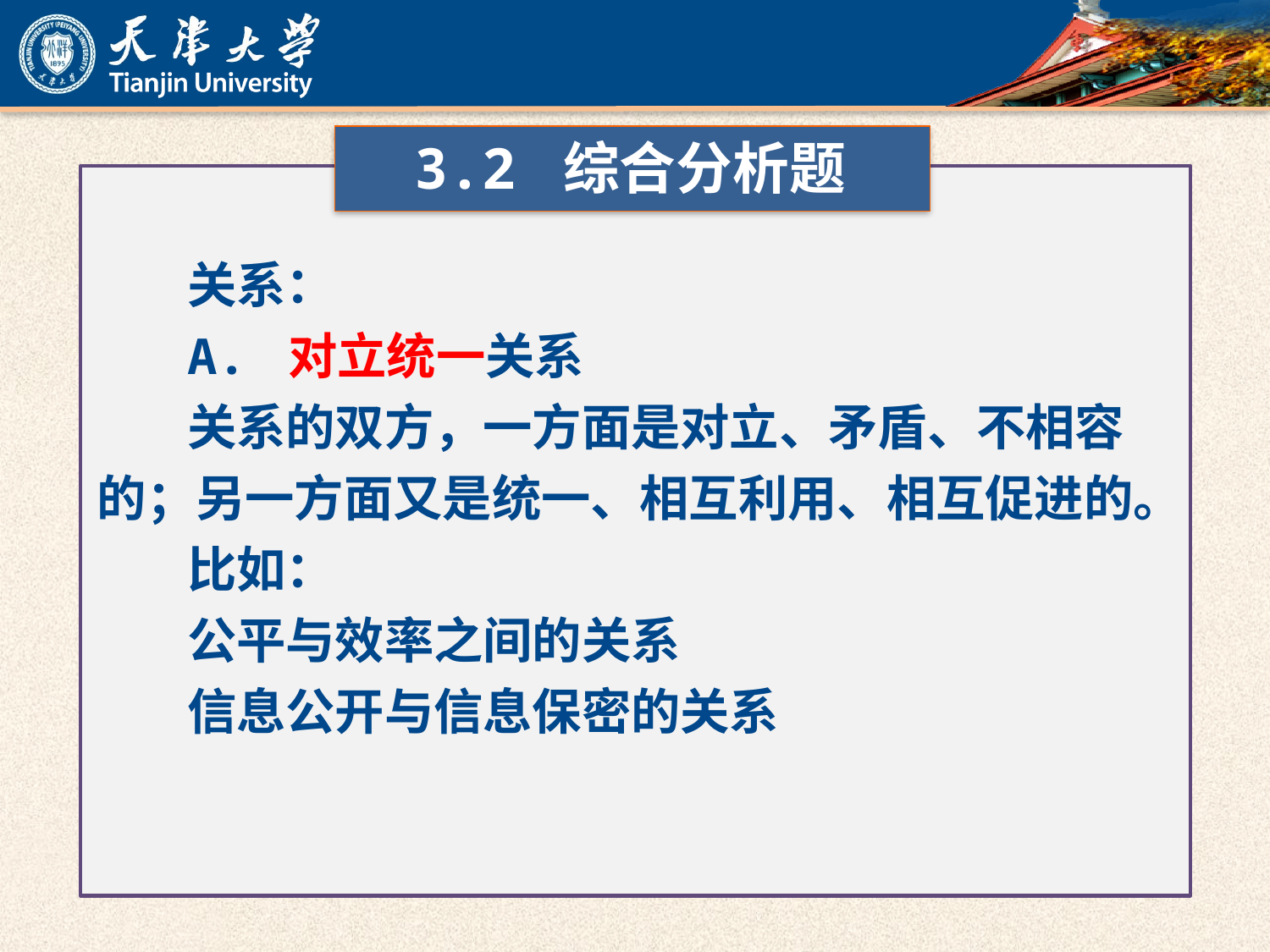

3.2 综合分析题

关系：
A. 对立统一关系
关系的双方，一方面是对立、矛盾、不相容的；另一方面又是统一、相互利用、相互促进的。
比如：
公平与效率之间的关系
信息公开与信息保密的关系